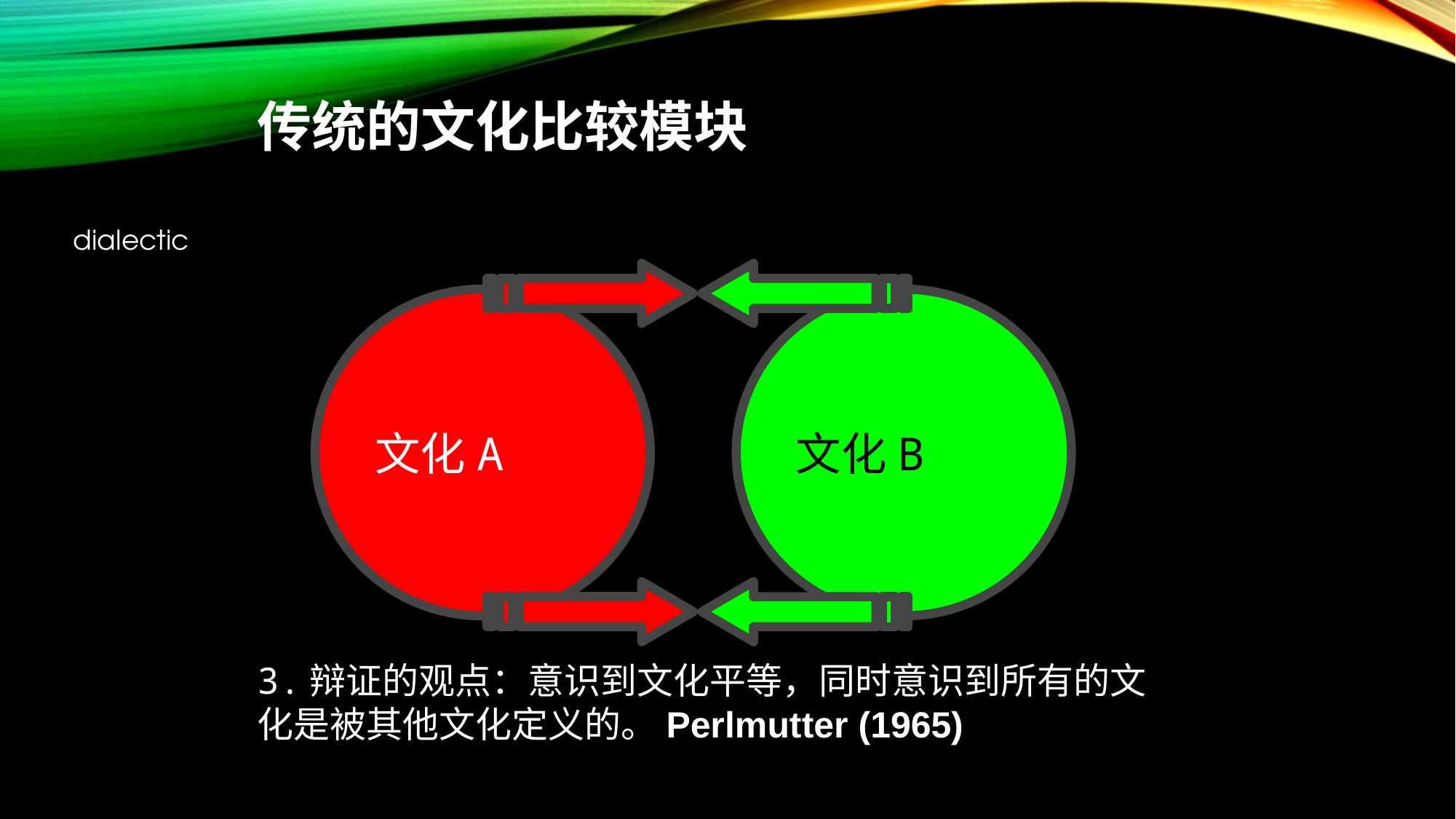

传统的文化比较模块
dialectic

文化A
文化B

3.辩证的观点：意识到文化平等，同时意识到所有的文化是被其他文化定义的。Perlmutter (1965)